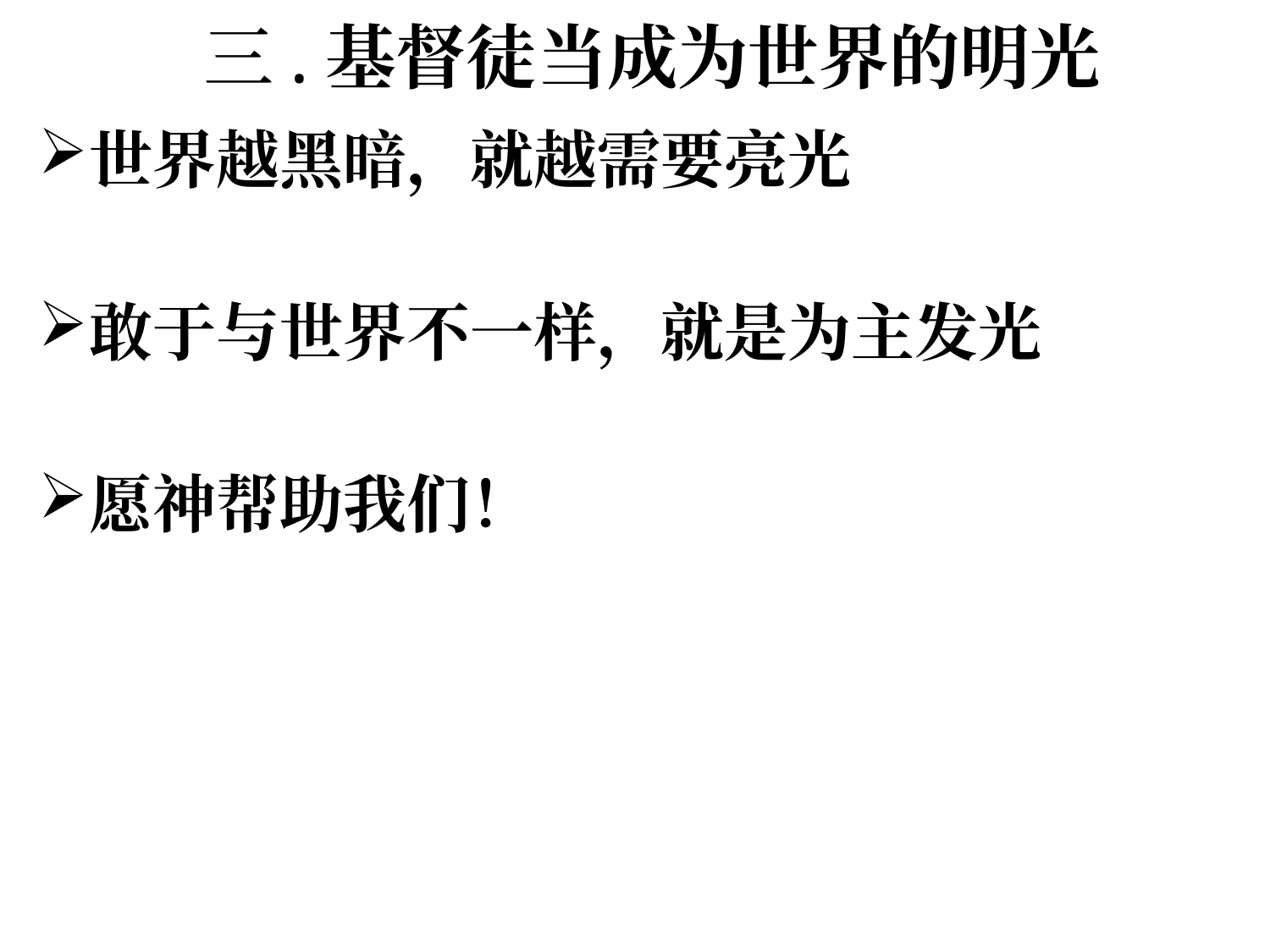

# 三.基督徒当成为世界的明光
世界越黑暗，就越需要亮光

敢于与世界不一样，就是为主发光

愿神帮助我们！